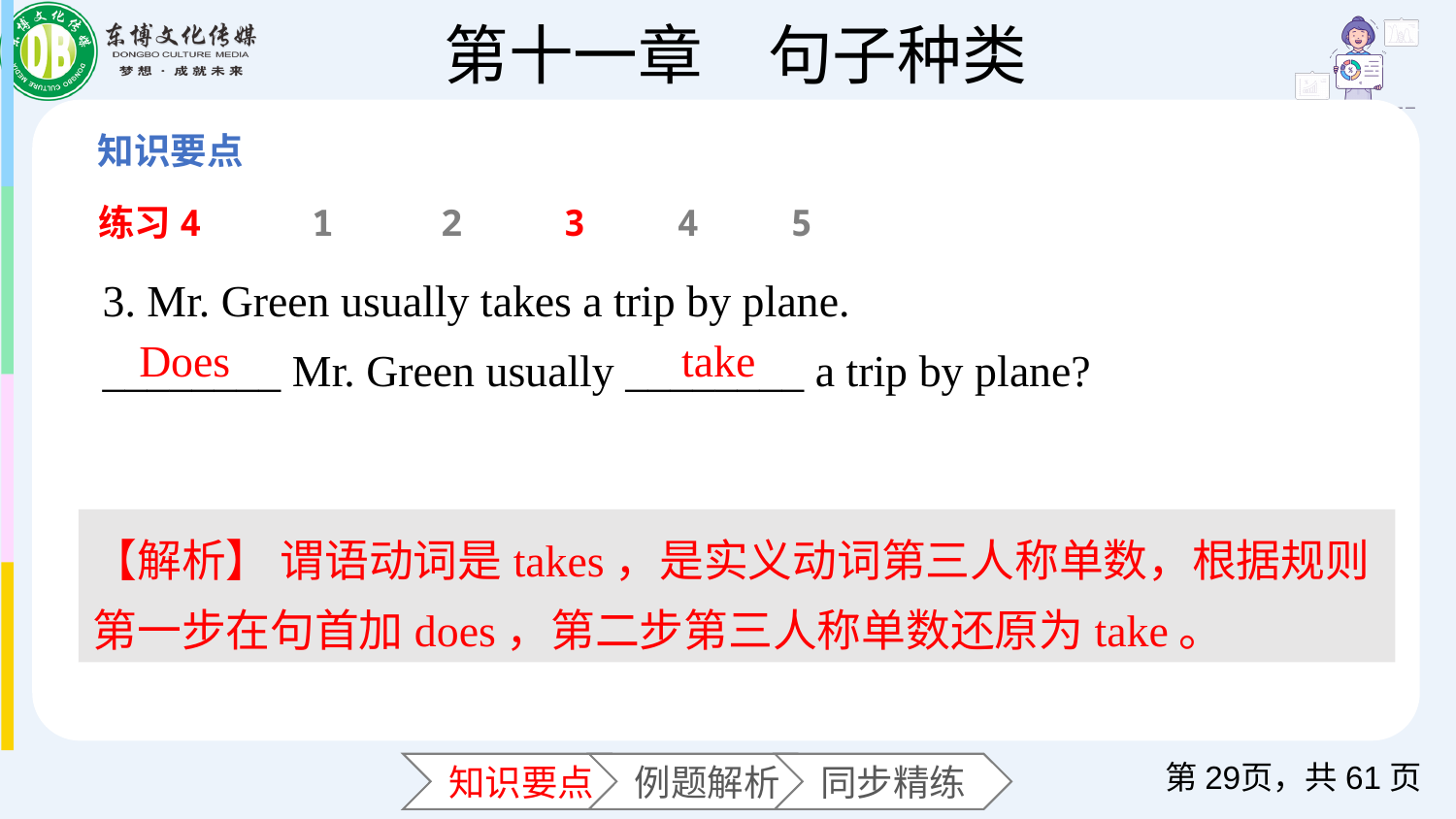

练习4
1
2
3
4
5
3. Mr. Green usually takes a trip by plane.
________ Mr. Green usually ________ a trip by plane?
 Does
take
【解析】 谓语动词是takes，是实义动词第三人称单数，根据规则第一步在句首加does，第二步第三人称单数还原为take。